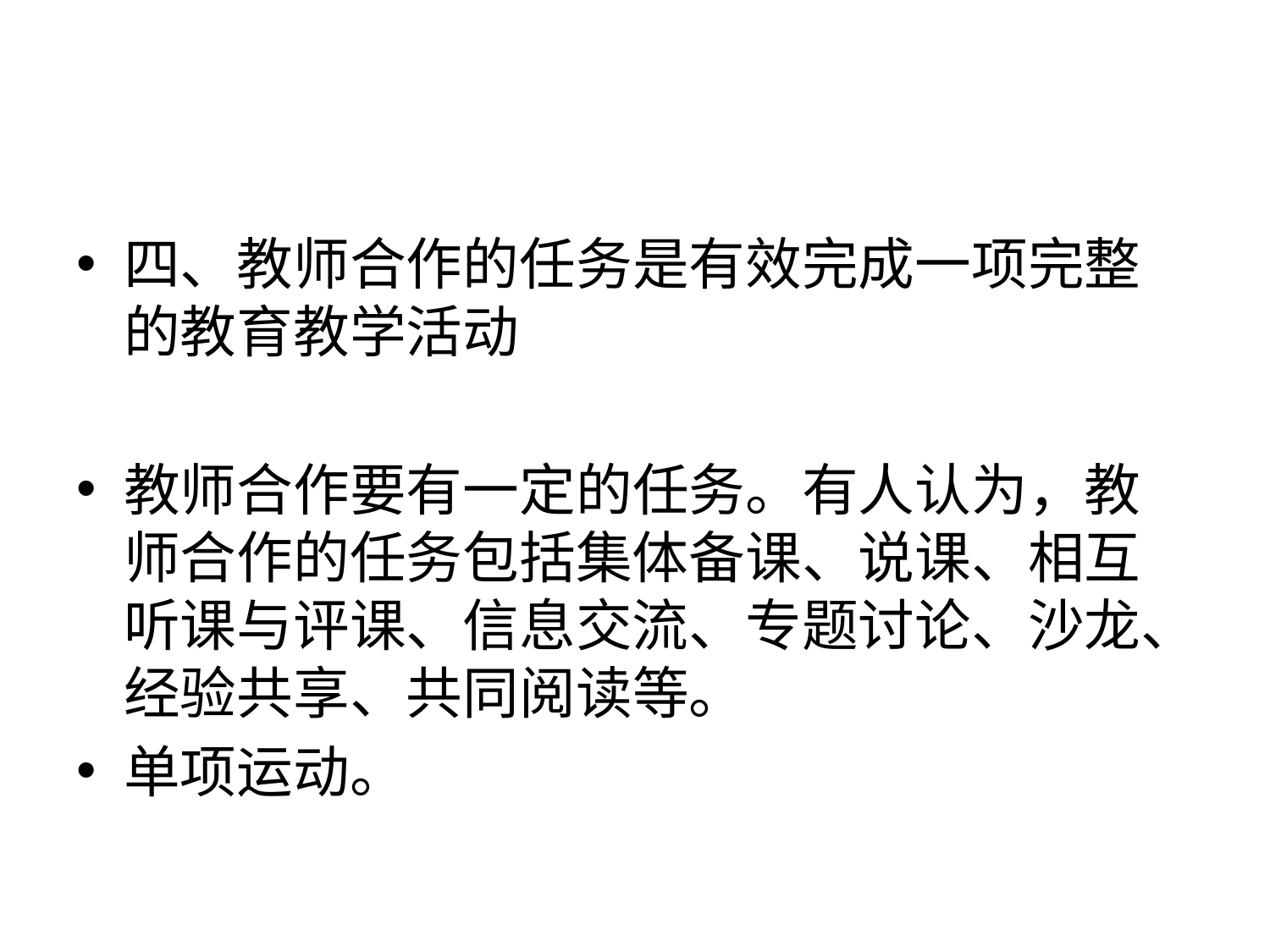

#
四、教师合作的任务是有效完成一项完整的教育教学活动

教师合作要有一定的任务。有人认为，教师合作的任务包括集体备课、说课、相互听课与评课、信息交流、专题讨论、沙龙、经验共享、共同阅读等。
单项运动。